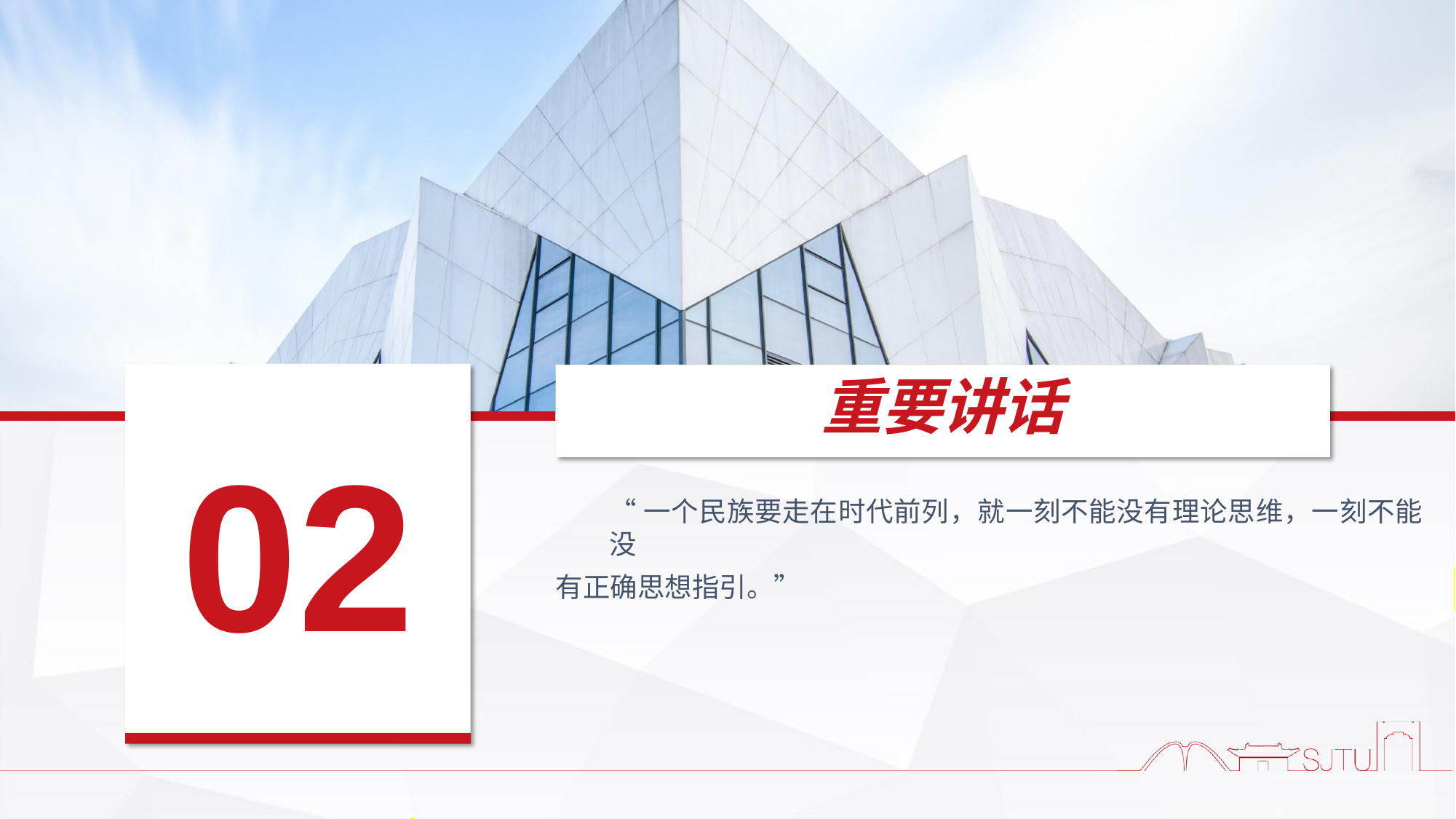

# 重要讲话

02
“一个民族要走在时代前列，就一刻不能没有理论思维，一刻不能没
有正确思想指引。”